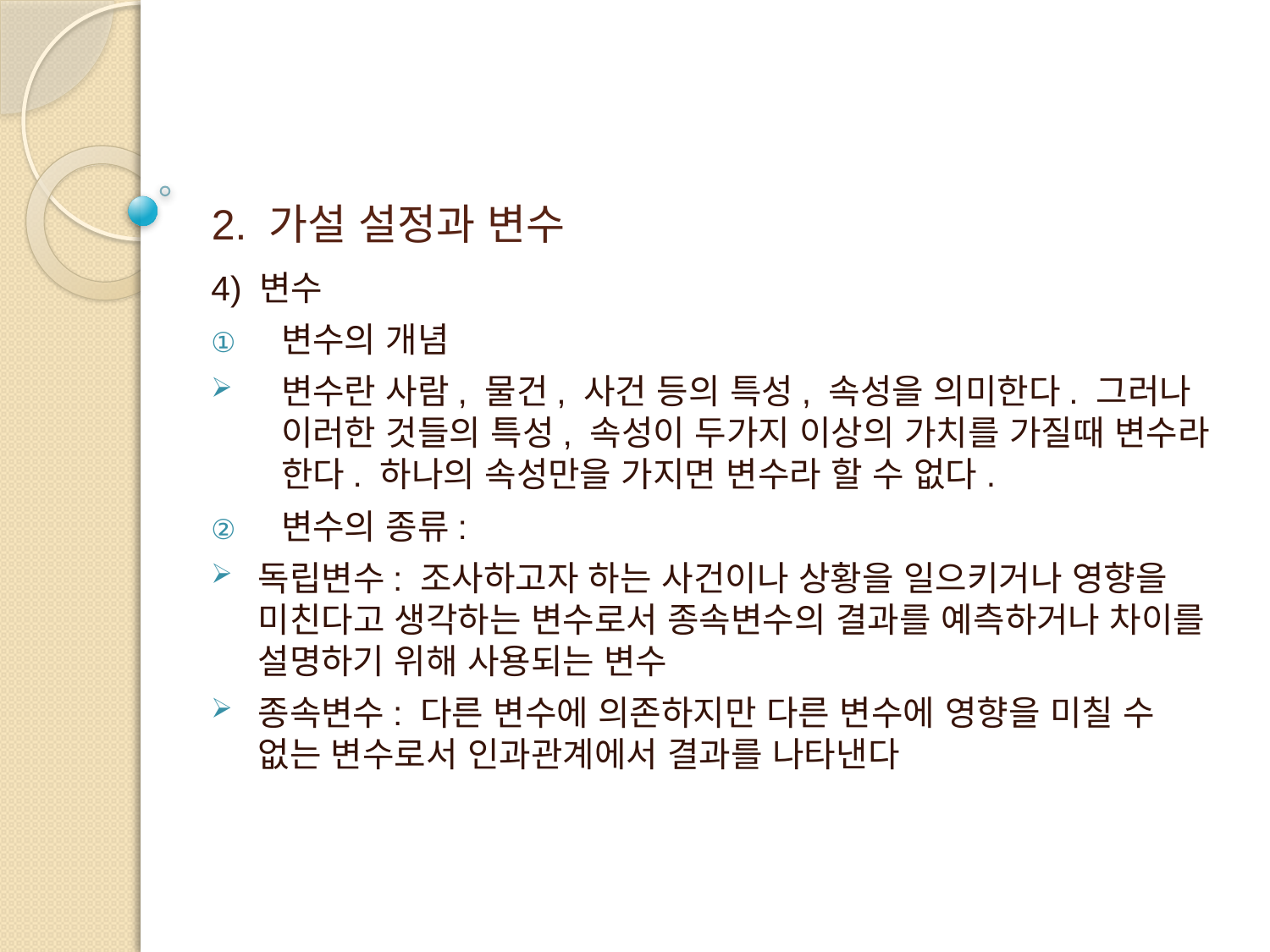

# 2. 가설 설정과 변수
4) 변수
변수의 개념
변수란 사람, 물건, 사건 등의 특성, 속성을 의미한다. 그러나 이러한 것들의 특성, 속성이 두가지 이상의 가치를 가질때 변수라 한다. 하나의 속성만을 가지면 변수라 할 수 없다.
변수의 종류:
독립변수: 조사하고자 하는 사건이나 상황을 일으키거나 영향을 미친다고 생각하는 변수로서 종속변수의 결과를 예측하거나 차이를 설명하기 위해 사용되는 변수
종속변수: 다른 변수에 의존하지만 다른 변수에 영향을 미칠 수 없는 변수로서 인과관계에서 결과를 나타낸다